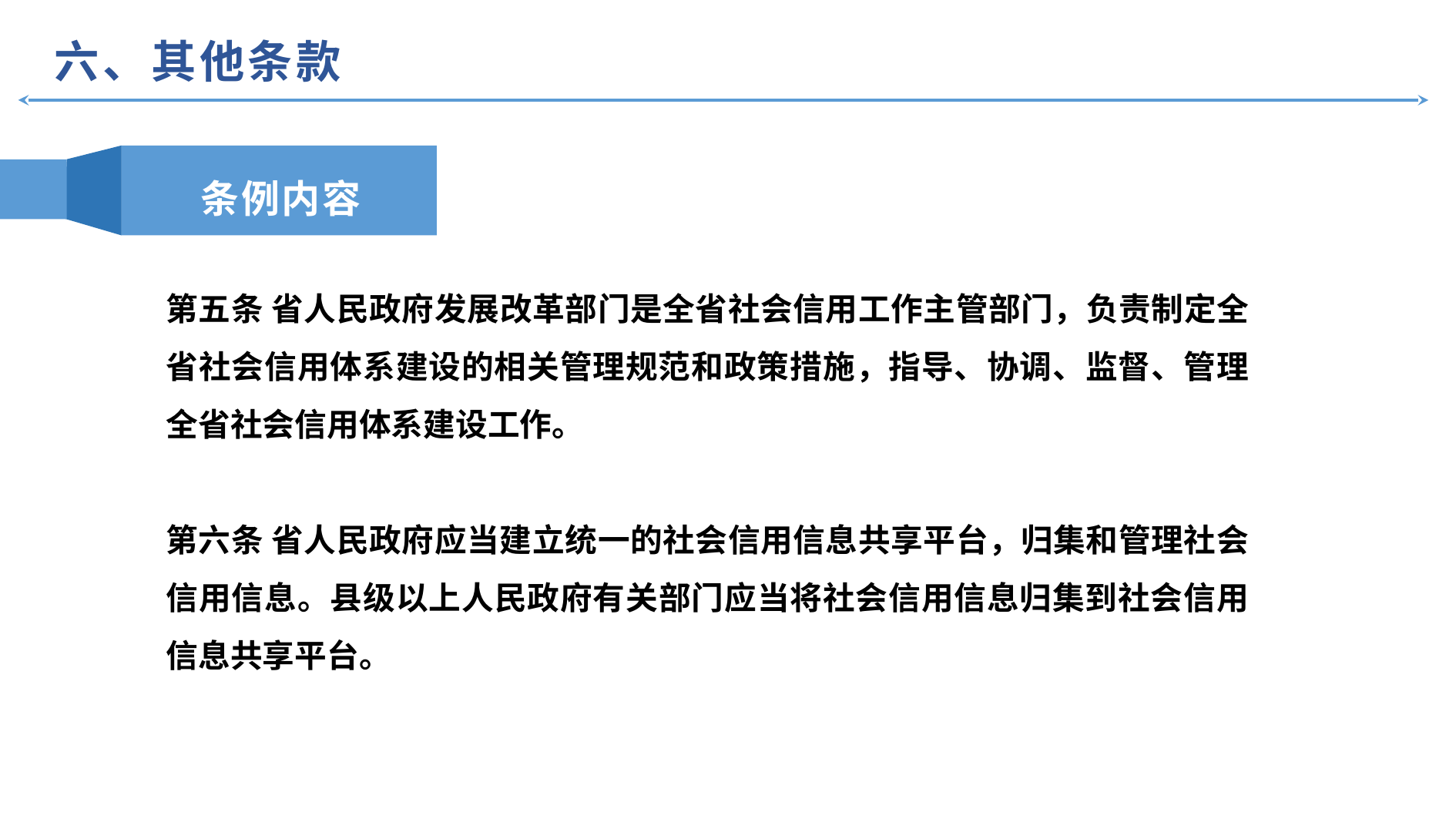

六、其他条款

条例内容
第五条 省人民政府发展改革部门是全省社会信用工作主管部门，负责制定全省社会信用体系建设的相关管理规范和政策措施，指导、协调、监督、管理全省社会信用体系建设工作。

第六条 省人民政府应当建立统一的社会信用信息共享平台，归集和管理社会信用信息。县级以上人民政府有关部门应当将社会信用信息归集到社会信用信息共享平台。